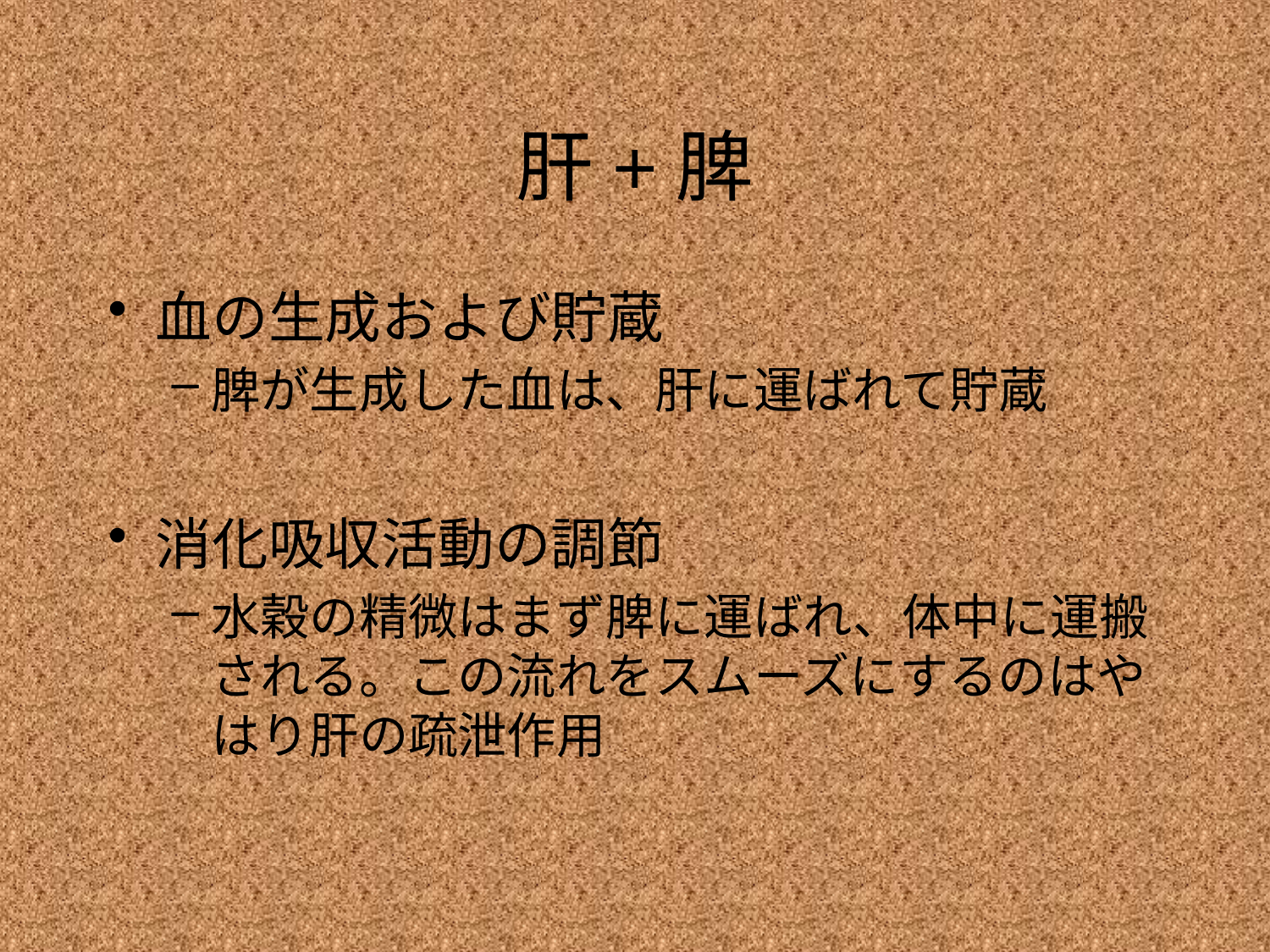

# 肝+脾
血の生成および貯蔵
脾が生成した血は、肝に運ばれて貯蔵

消化吸収活動の調節
水穀の精微はまず脾に運ばれ、体中に運搬される。この流れをスムーズにするのはやはり肝の疏泄作用